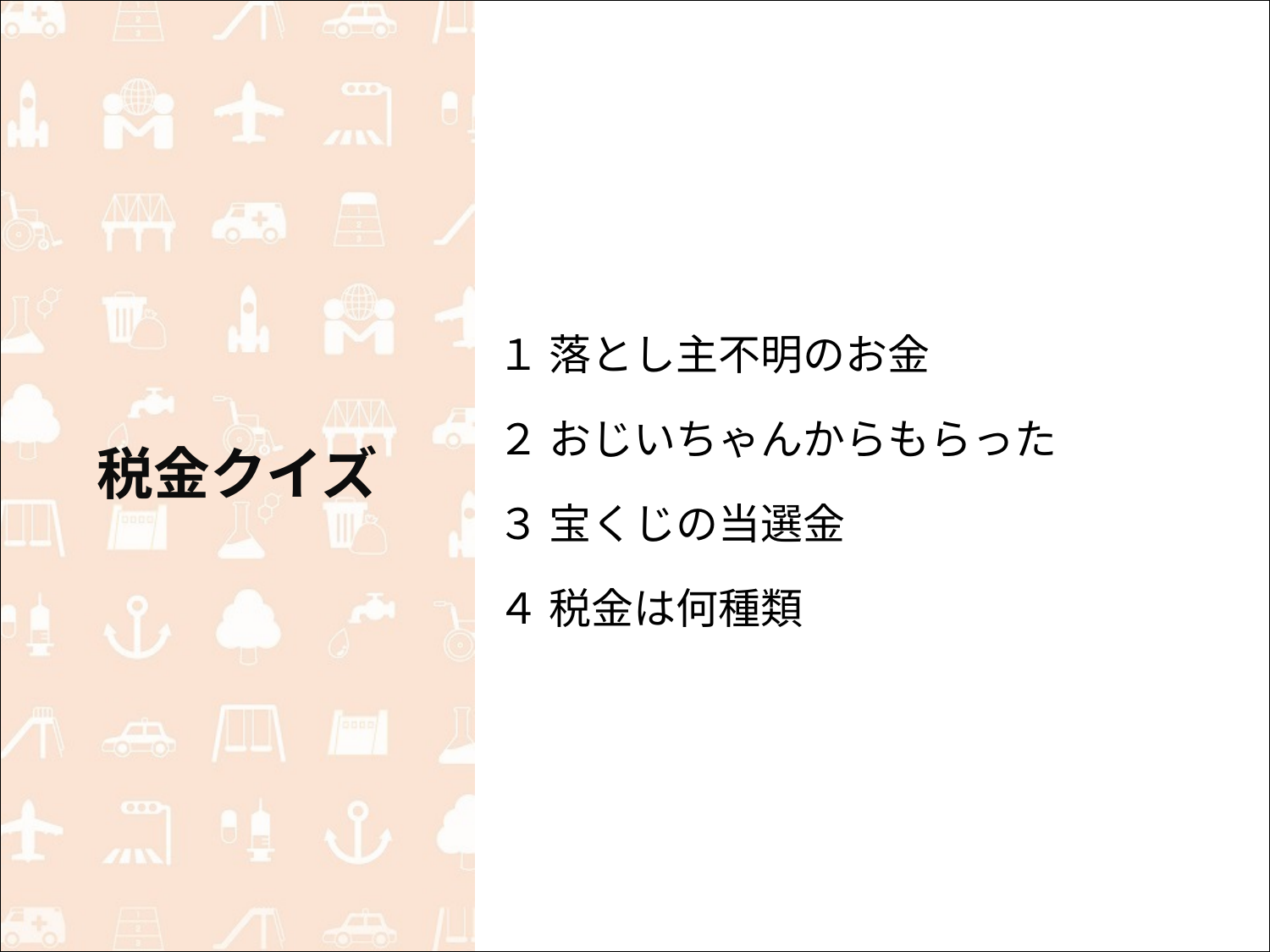

# 税金クイズ

１ 落とし主不明のお金
２ おじいちゃんからもらった
３ 宝くじの当選金
４ 税金は何種類